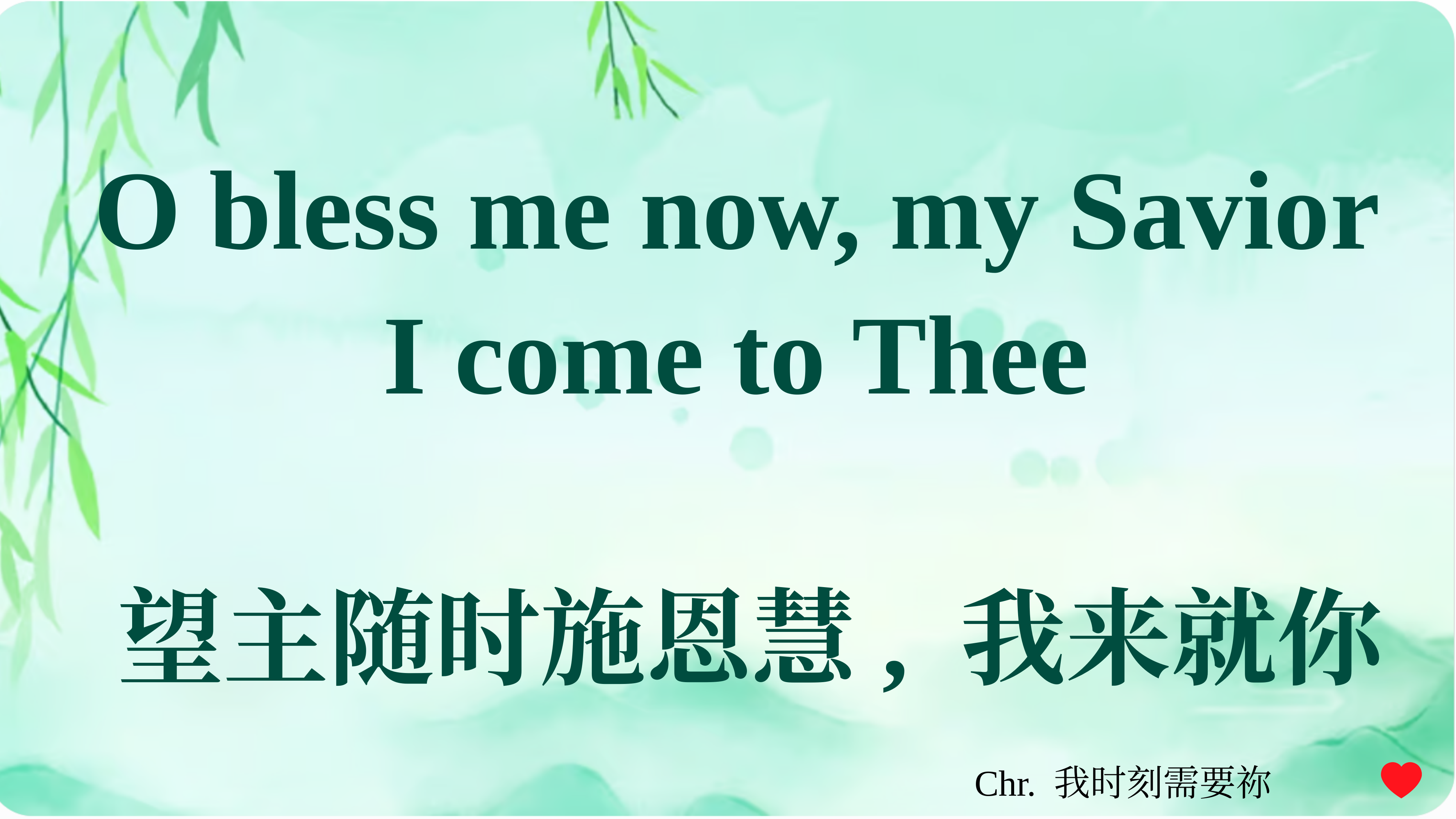

O bless me now, my Savior
I come to Thee

望主随时施恩慧, 我来就你
Chr. 我时刻需要祢